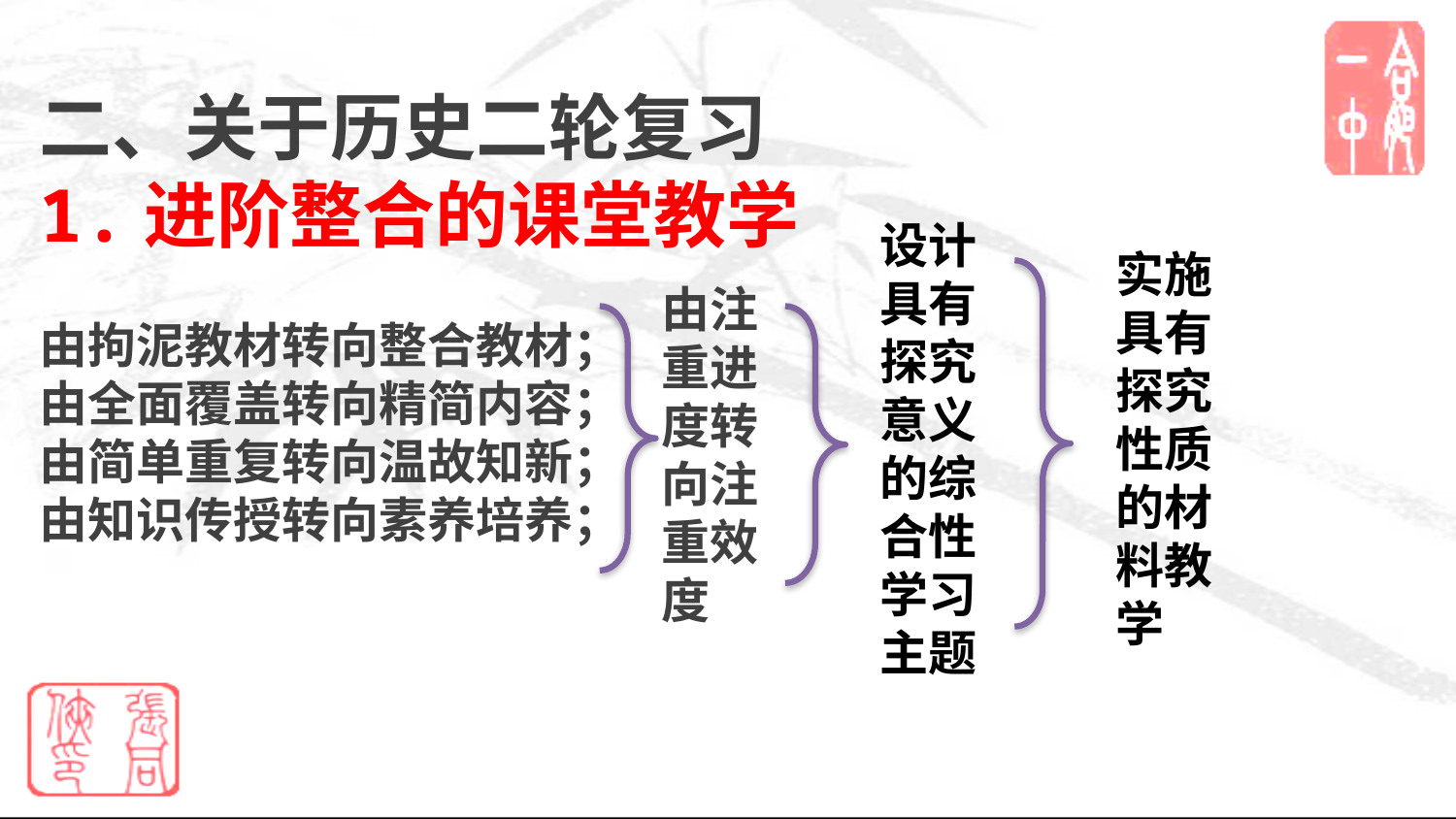

二、关于历史二轮复习
1.进阶整合的课堂教学

由拘泥教材转向整合教材；
由全面覆盖转向精简内容；
由简单重复转向温故知新；
由知识传授转向素养培养；

设计具有探究意义的综合性学习主题
实施具有探究性质的材料教学

由注重进度转向注重效度